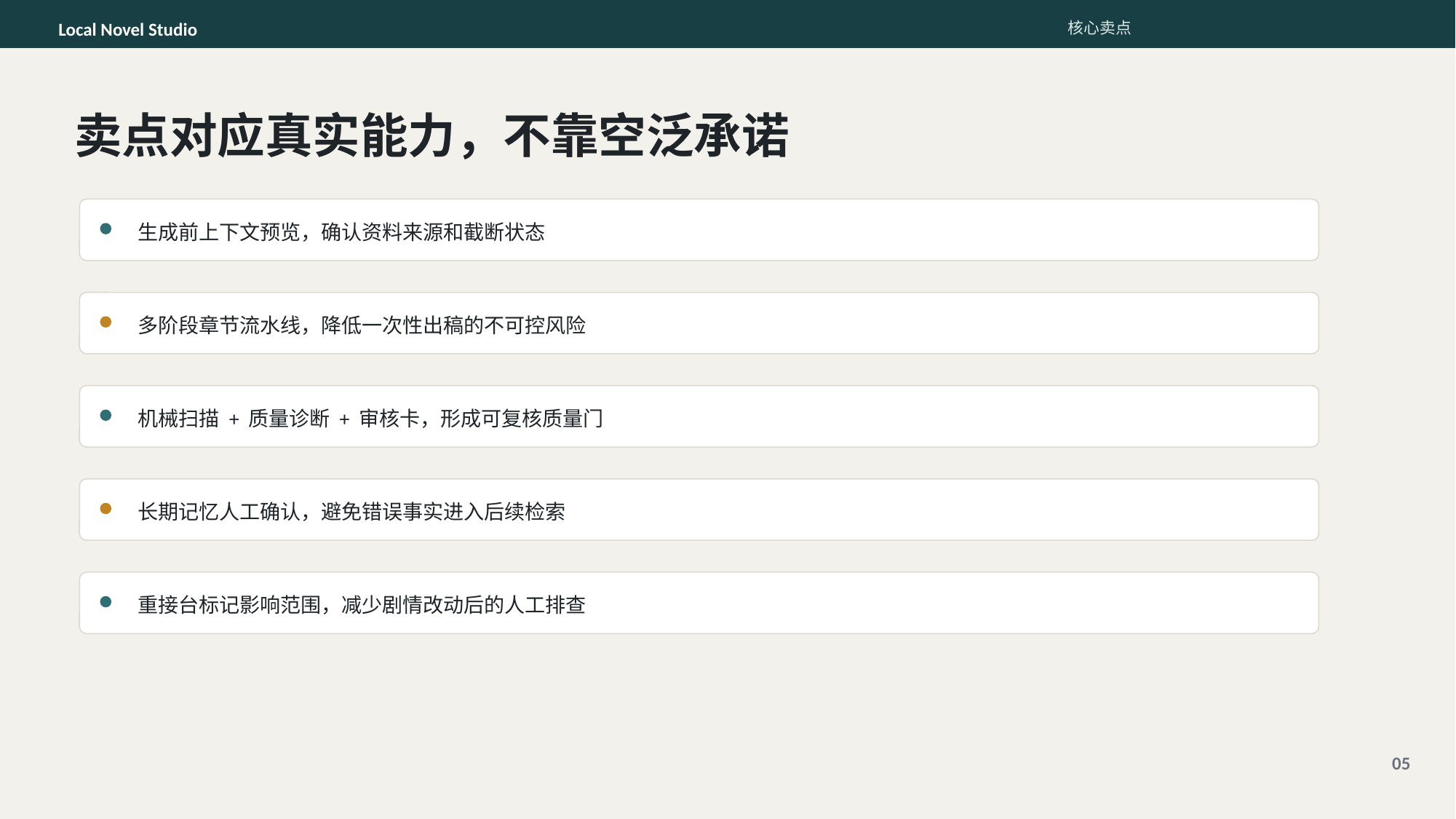

Local Novel Studio
核心卖点
卖点对应真实能力，不靠空泛承诺

生成前上下文预览，确认资料来源和截断状态

多阶段章节流水线，降低一次性出稿的不可控风险

机械扫描 + 质量诊断 + 审核卡，形成可复核质量门

长期记忆人工确认，避免错误事实进入后续检索

重接台标记影响范围，减少剧情改动后的人工排查

05